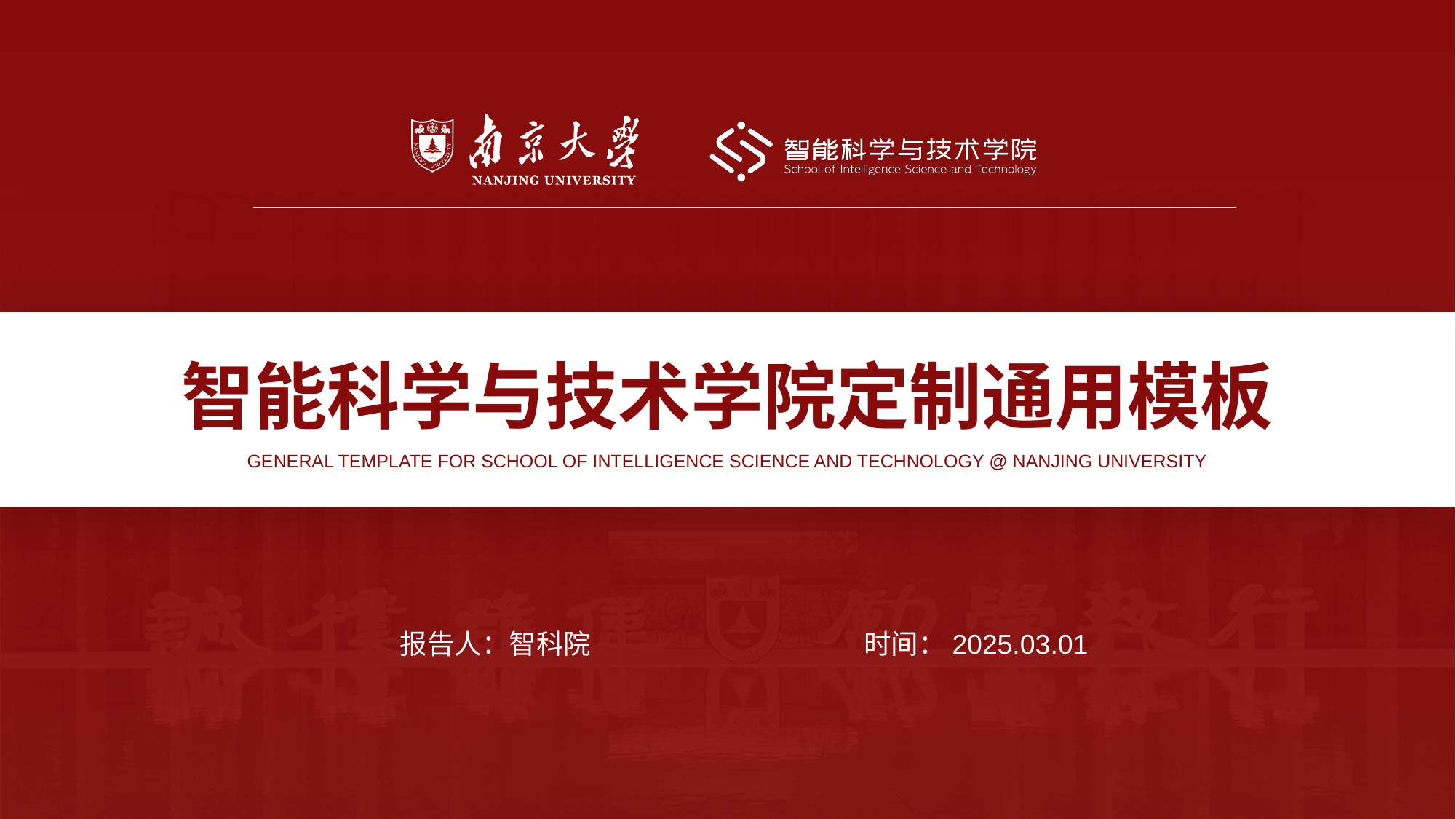

智能科学与技术学院定制通用模板
GENERAL TEMPLATE FOR SCHOOL OF INTELLIGENCE SCIENCE AND TECHNOLOGY @ NANJING UNIVERSITY
报告人：智科院
时间：2025.03.01